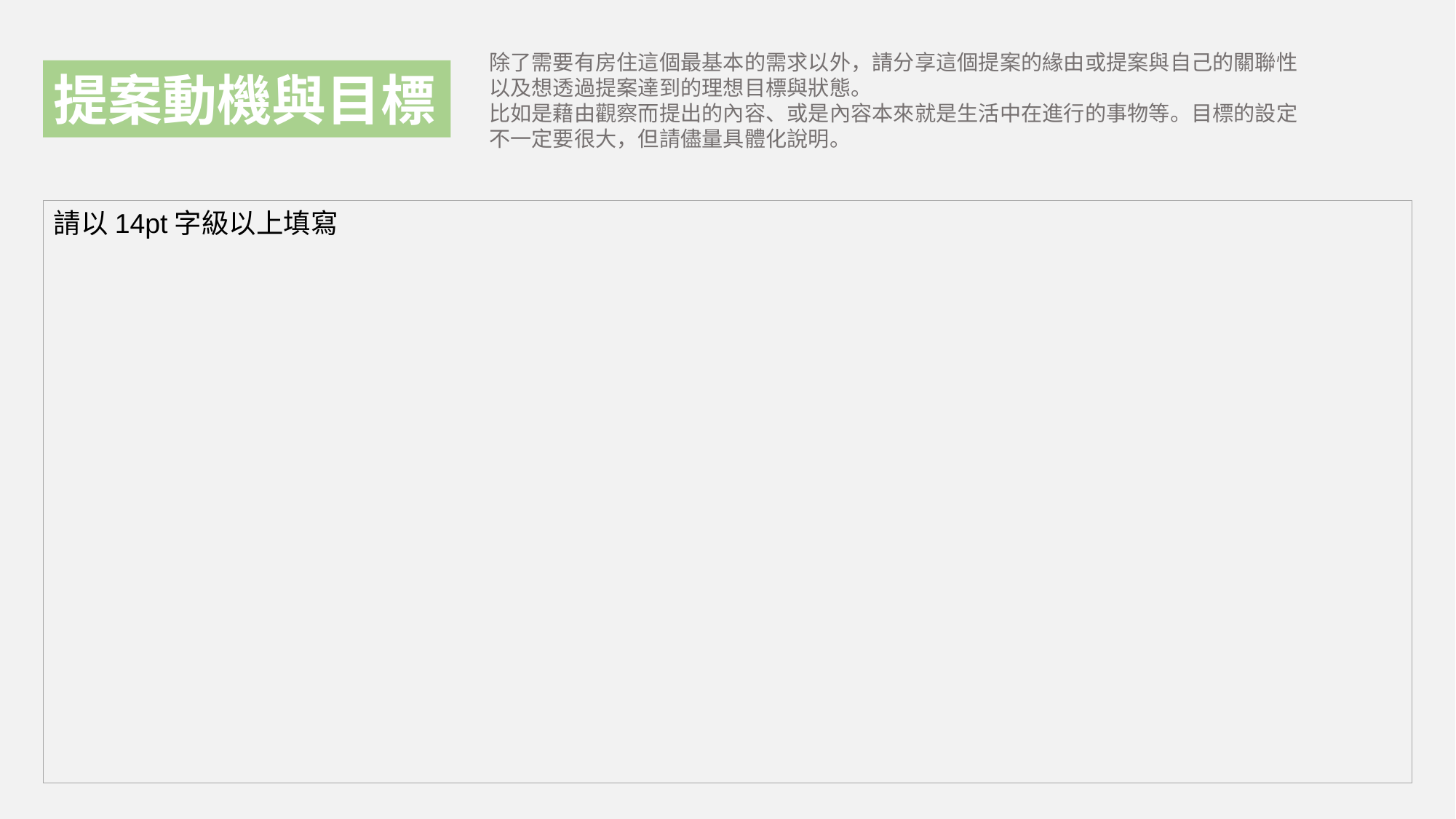

除了需要有房住這個最基本的需求以外，請分享這個提案的緣由或提案與自己的關聯性以及想透過提案達到的理想目標與狀態。
比如是藉由觀察而提出的內容、或是內容本來就是生活中在進行的事物等。目標的設定不一定要很大，但請儘量具體化說明。
提案動機與目標

請以14pt字級以上填寫